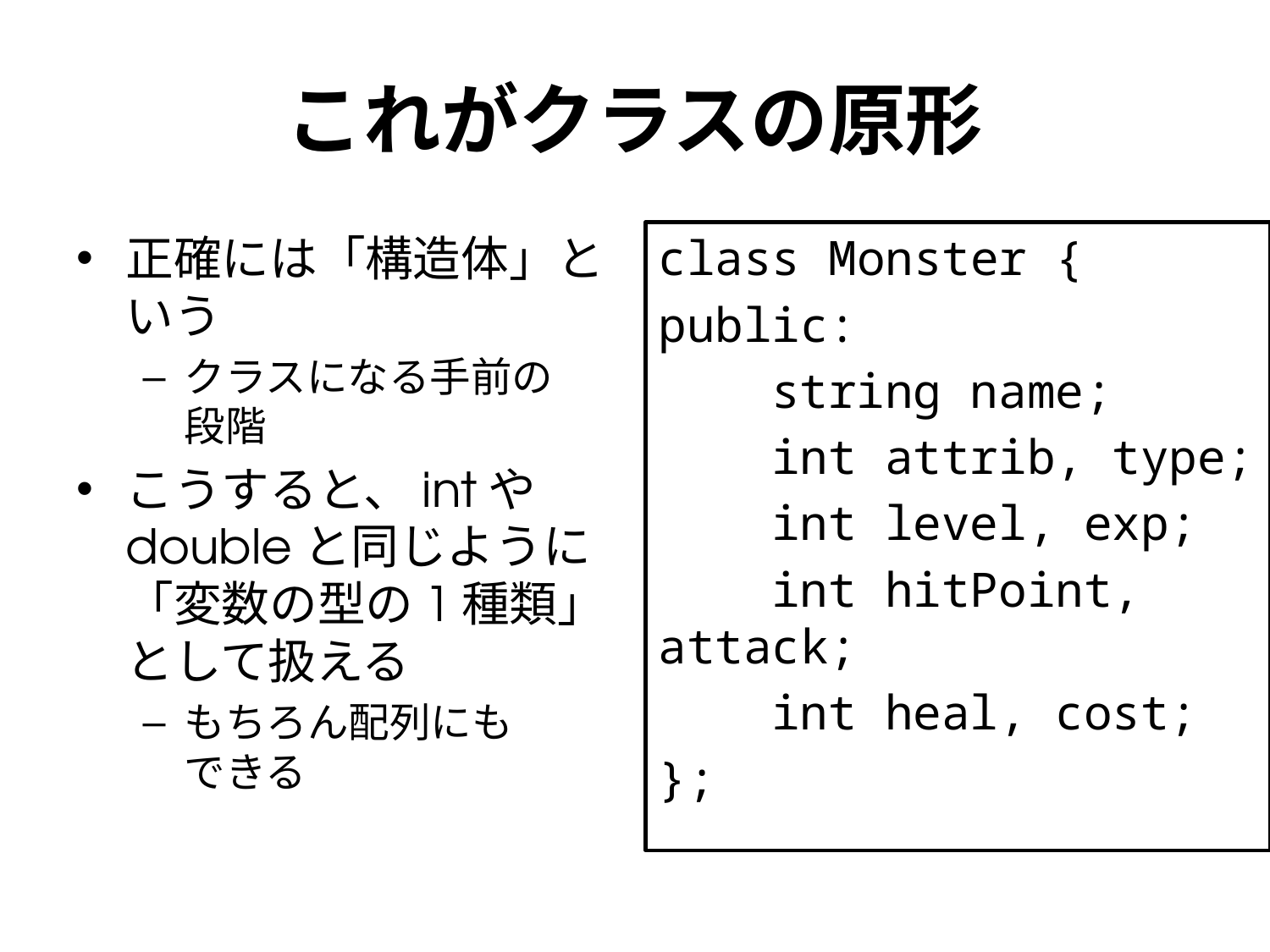

# これがクラスの原形
正確には「構造体」という
クラスになる手前の
段階
こうすると、intやdoubleと同じように「変数の型の1種類」
として扱える
もちろん配列にも
できる

class Monster {
public:
    string name;
    int attrib, type;
    int level, exp;
    int hitPoint, attack;
    int heal, cost;
};